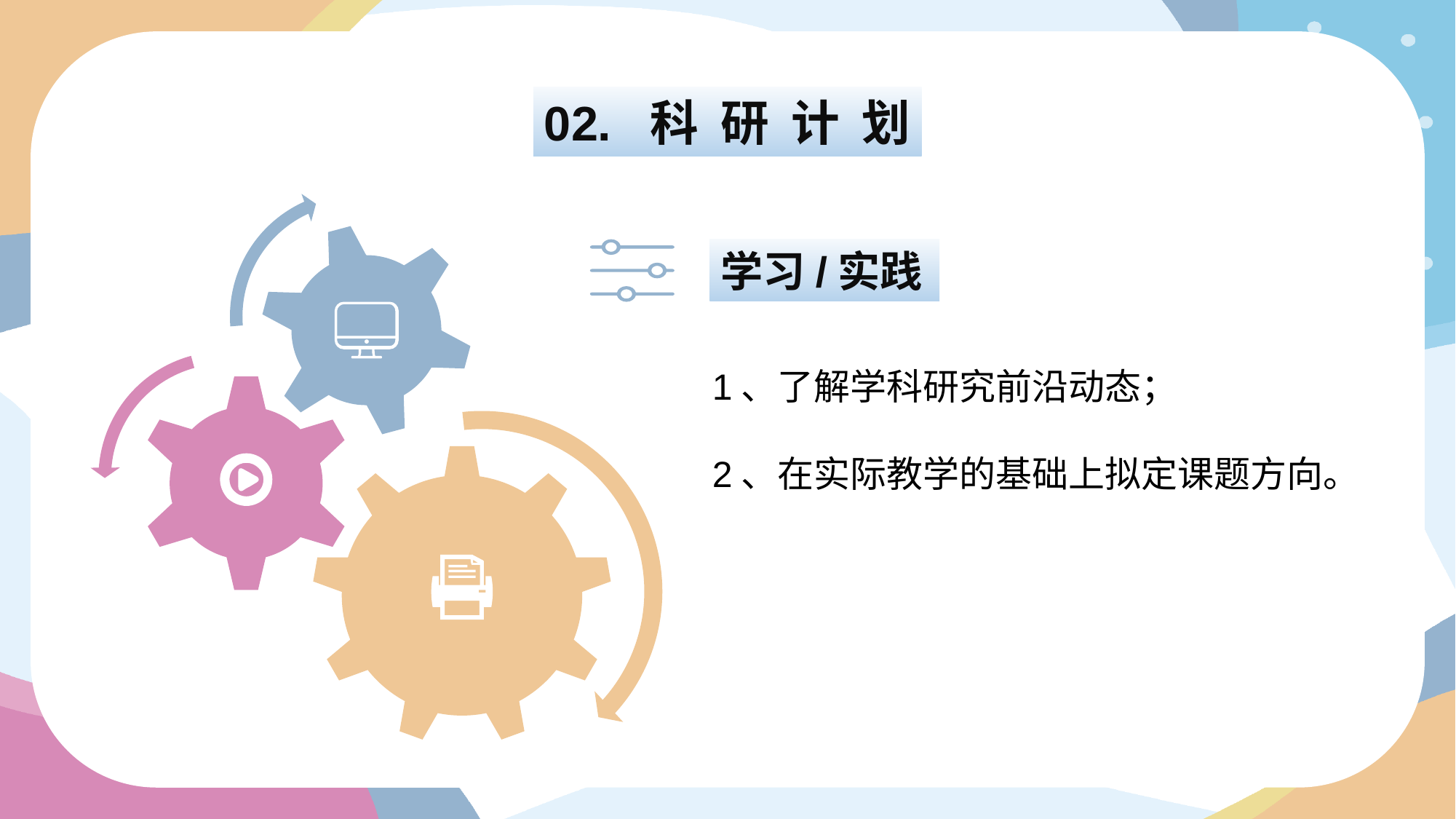

02.  科  研  计  划

学习/实践

1、了解学科研究前沿动态；

2、在实际教学的基础上拟定课题方向。